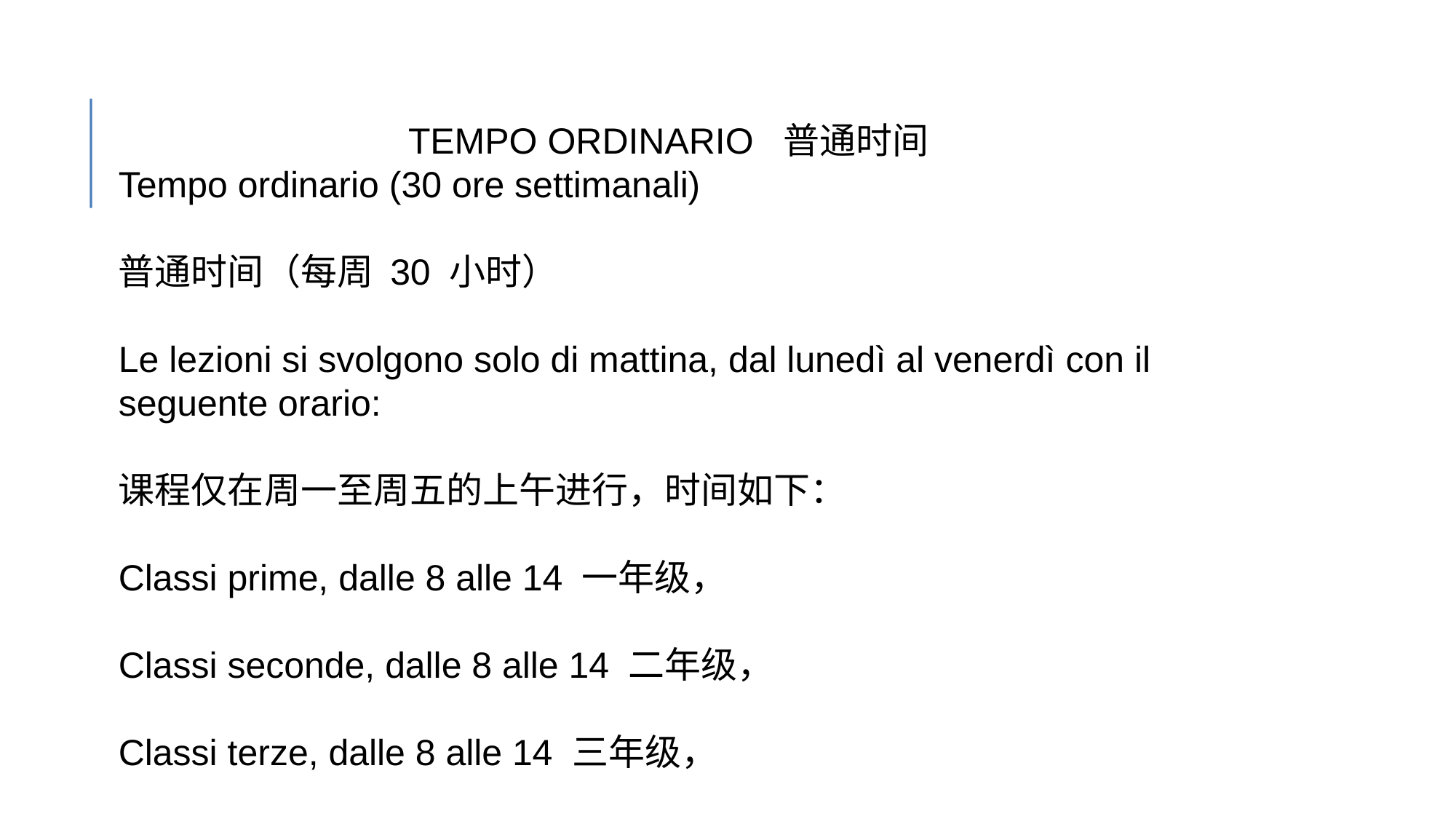

TEMPO ORDINARIO  普通时间
Tempo ordinario (30 ore settimanali)

普通时间（每周 30 小时）

Le lezioni si svolgono solo di mattina, dal lunedì al venerdì con il seguente orario:

课程仅在周一至周五的上午进行，时间如下：

Classi prime, dalle 8 alle 14 一年级，

Classi seconde, dalle 8 alle 14 二年级，

Classi terze, dalle 8 alle 14 三年级，